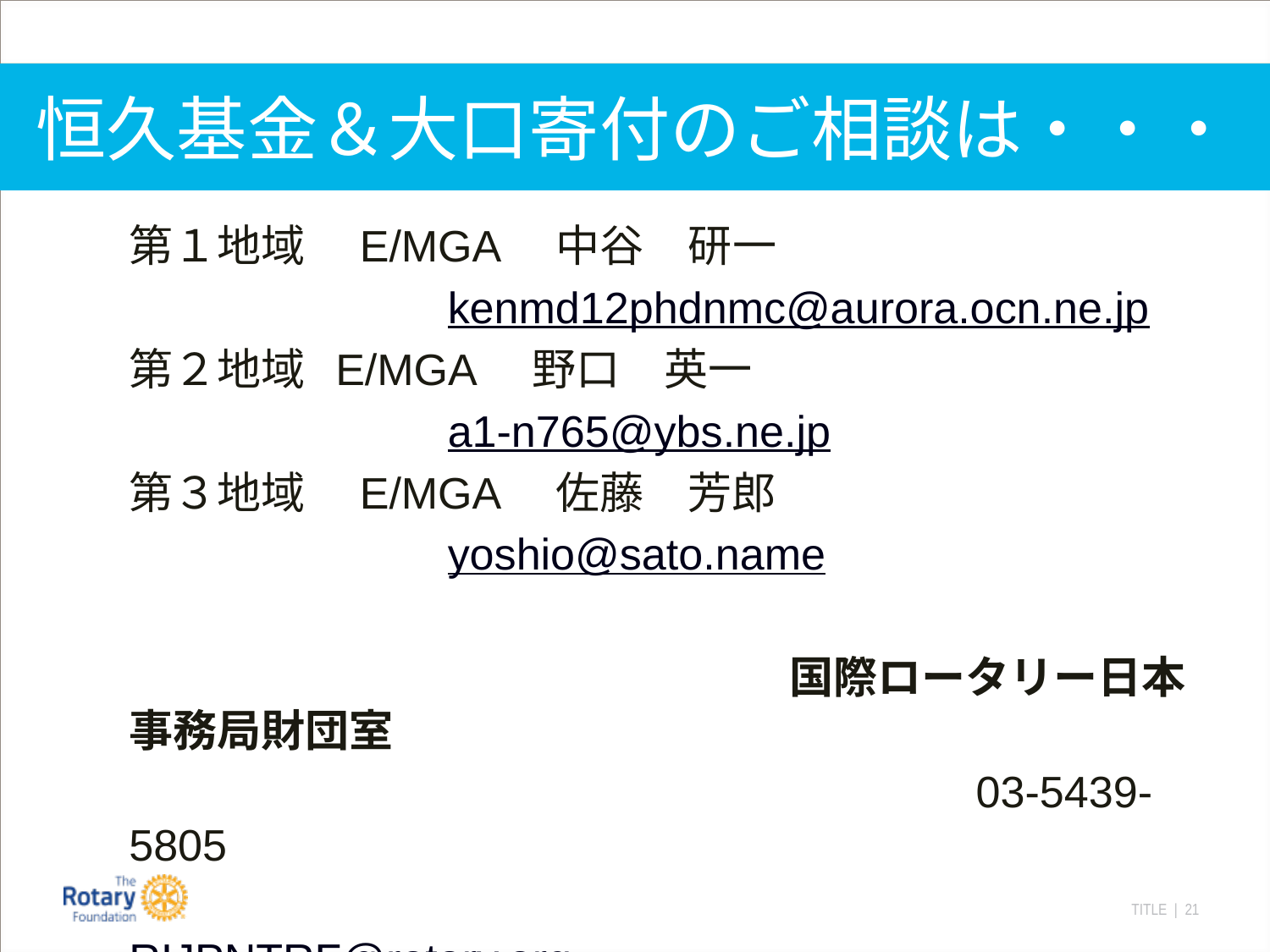

# 恒久基金＆大口寄付のご相談は・・・
第１地域　E/MGA　中谷　研一
　　　　　　　kenmd12phdnmc@aurora.ocn.ne.jp
第２地域  E/MGA　野口　英一
　　　　　　　a1-n765@ybs.ne.jp
第３地域　E/MGA　佐藤　芳郎
　　　　　　　yoshio@sato.name

　　　　　　　　　　　　　　　国際ロータリー日本事務局財団室
　　　　　　　　　　　　　　　　　　　03-5439-5805
　　　　　　　　　　　　　　　　　　　RIJPNTRF@rotary.org